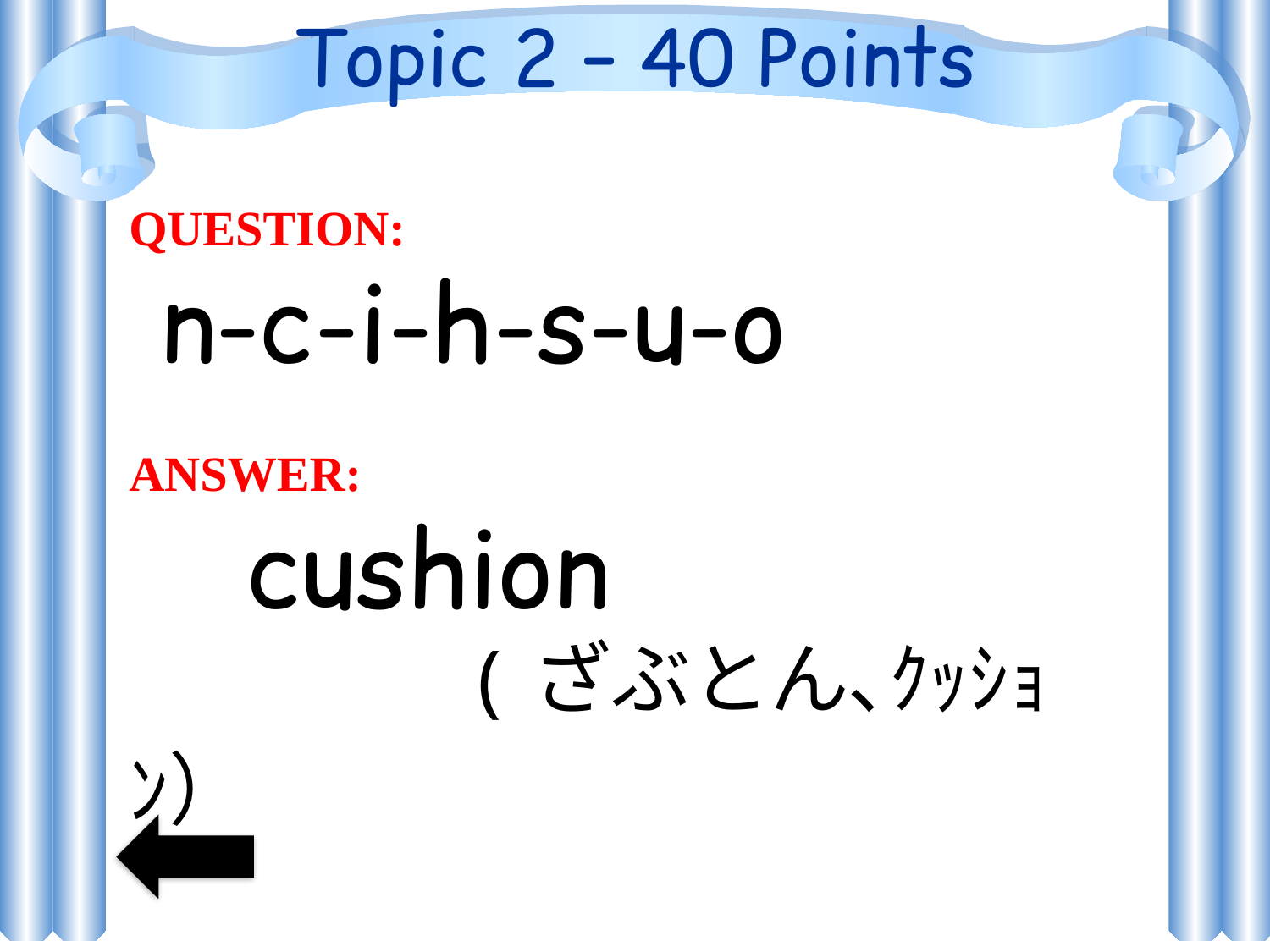

# Topic 2 – 40 Points
QUESTION:
 n-c-i-h-s-u-o

ANSWER:
　cushion
　　　　(ざぶとん､ｸｯｼｮﾝ）